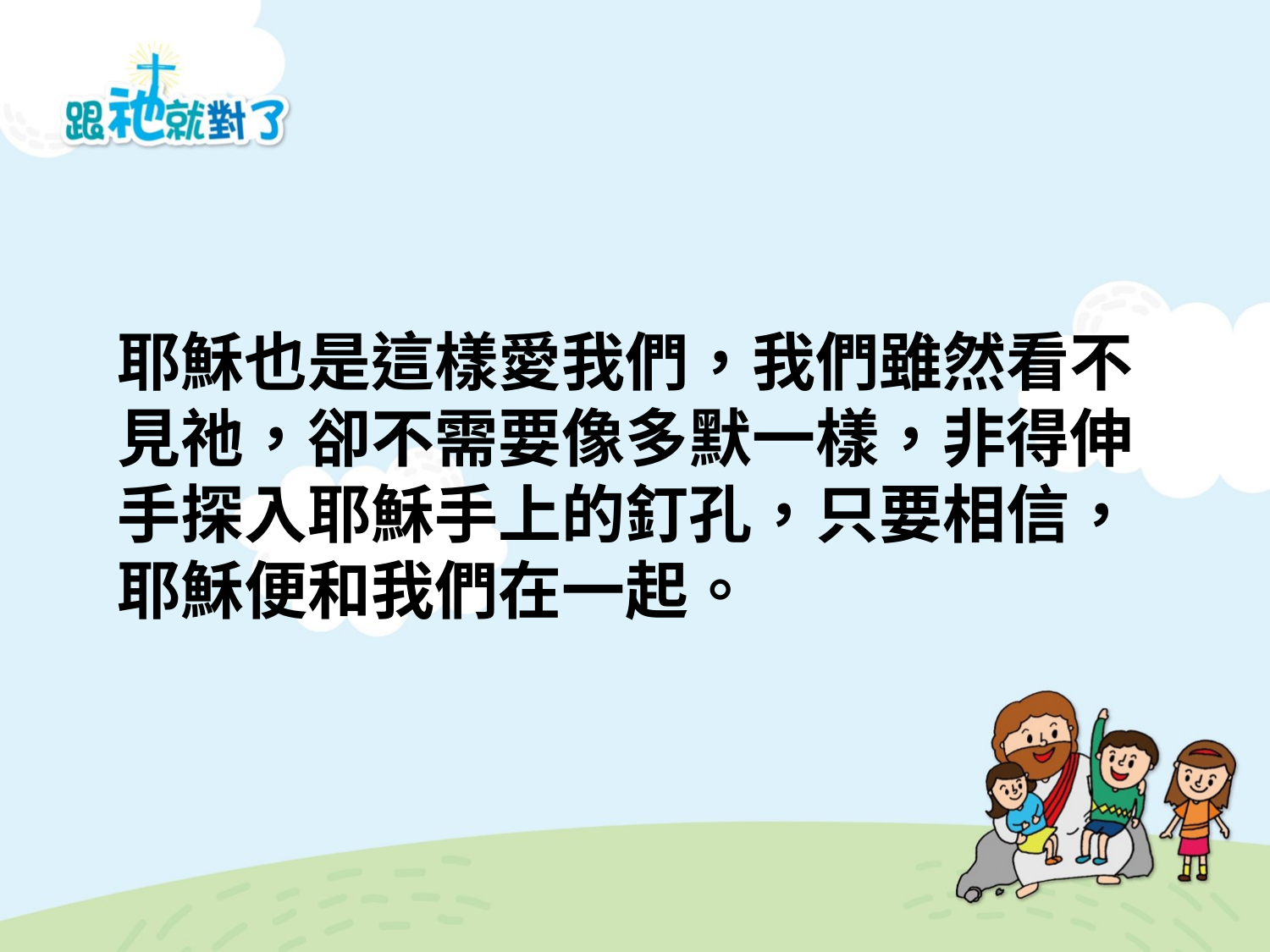

耶穌也是這樣愛我們，我們雖然看不見祂，卻不需要像多默一樣，非得伸手探入耶穌手上的釘孔，只要相信，耶穌便和我們在一起。